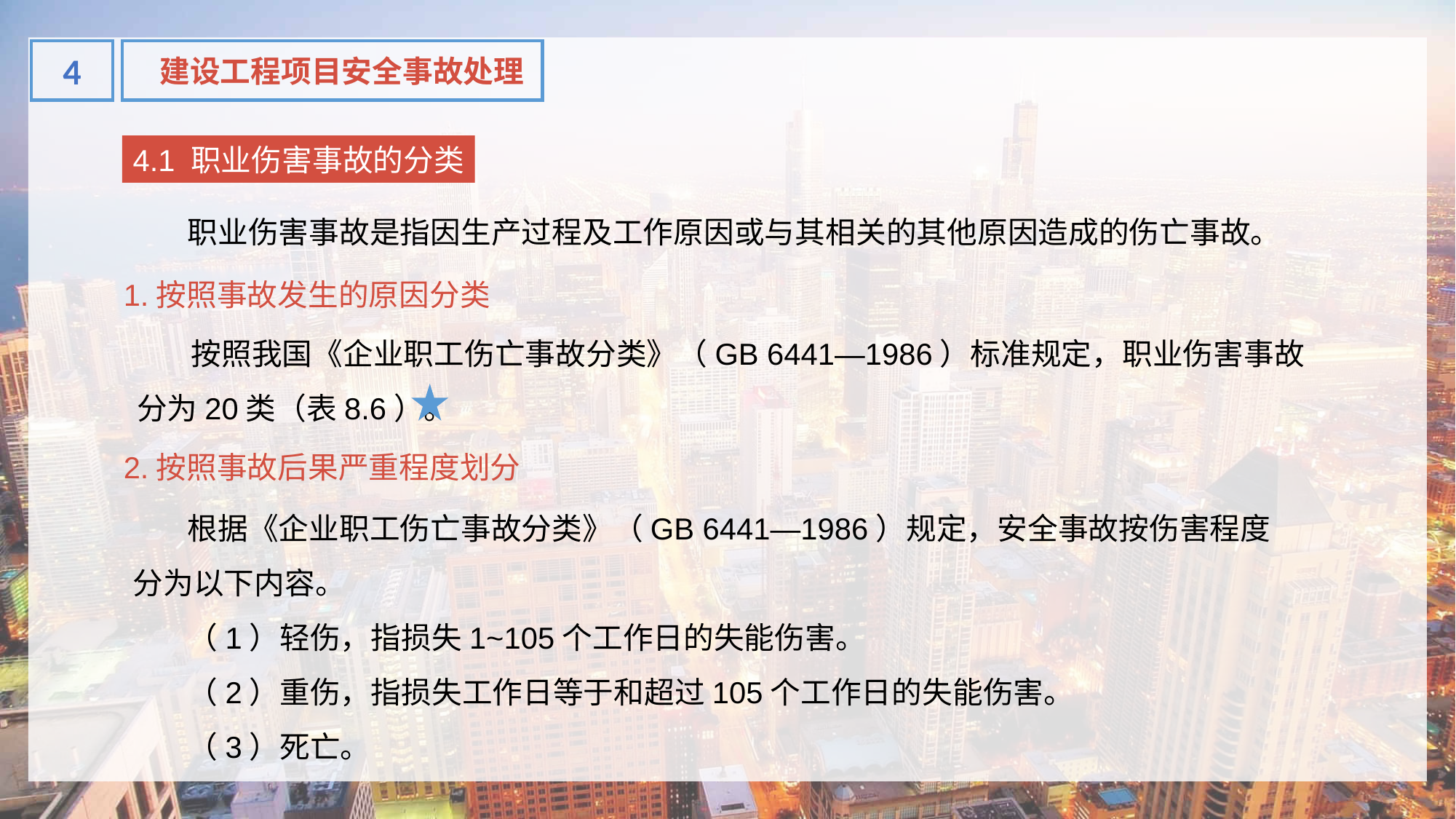

4

建设工程项目安全事故处理
4.1 职业伤害事故的分类
职业伤害事故是指因生产过程及工作原因或与其相关的其他原因造成的伤亡事故。
1.按照事故发生的原因分类
       按照我国《企业职工伤亡事故分类》（GB 6441—1986）标准规定，职业伤害事故分为20类（表8.6）。

2.按照事故后果严重程度划分
根据《企业职工伤亡事故分类》（GB 6441—1986）规定，安全事故按伤害程度分为以下内容。
（1）轻伤，指损失1~105个工作日的失能伤害。
（2）重伤，指损失工作日等于和超过105个工作日的失能伤害。
（3）死亡。